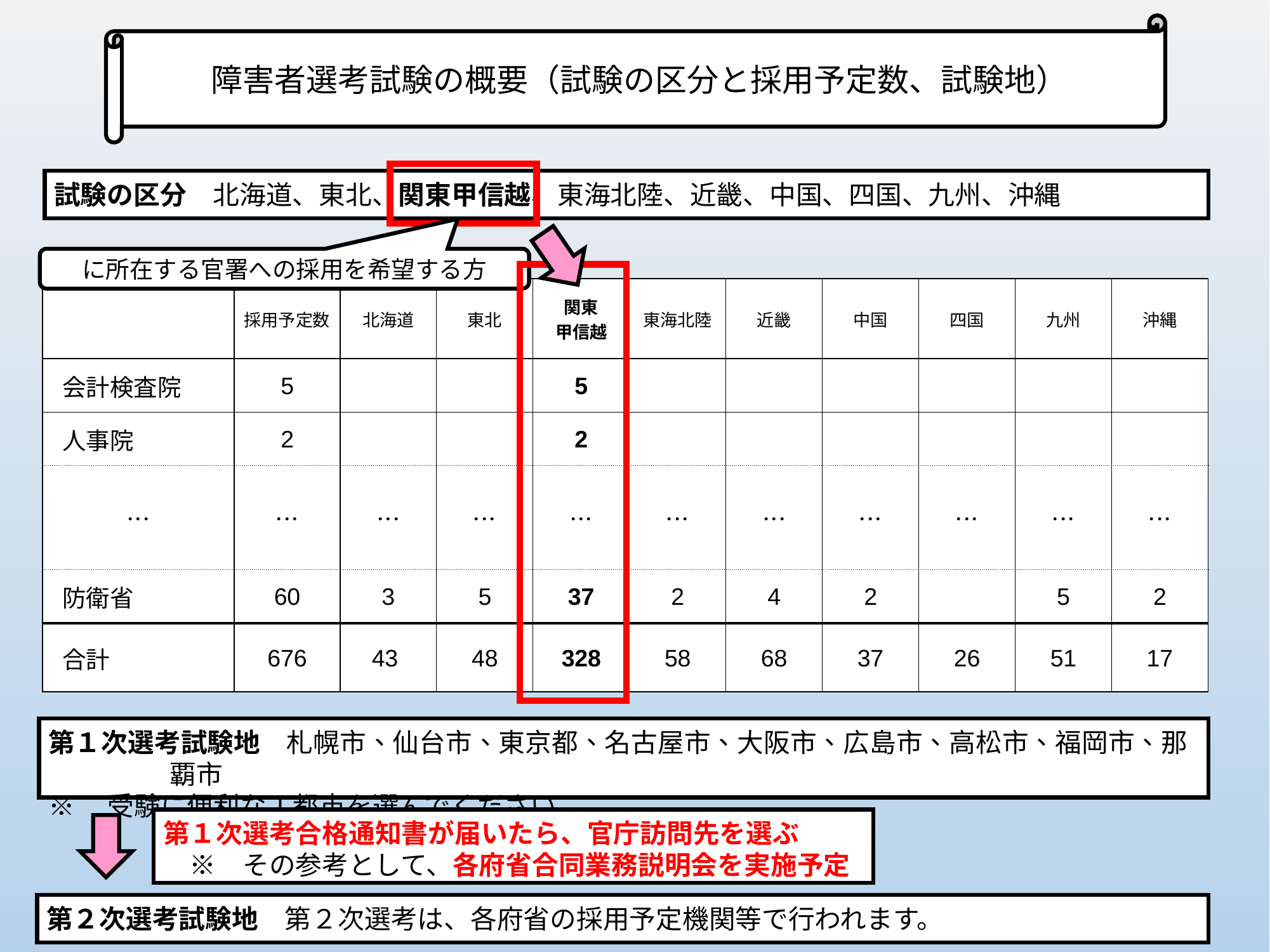

障害者選考試験の概要（試験の区分と採用予定数、試験地）

試験の区分　北海道、東北、関東甲信越、東海北陸、近畿、中国、四国、九州、沖縄

に所在する官署への採用を希望する方

|  | 採用予定数 | 北海道 | 東北 | 関東 甲信越 | 東海北陸 | 近畿 | 中国 | 四国 | 九州 | 沖縄 |
| --- | --- | --- | --- | --- | --- | --- | --- | --- | --- | --- |
| 会計検査院 | 5 |  |  | 5 |  |  |  |  |  |  |
| 人事院 | 2 |  |  | 2 |  |  |  |  |  |  |
| ･･･ | ･･･ | ･･･ | ･･･ | ･･･ | ･･･ | ･･･ | ･･･ | ･･･ | ･･･ | ･･･ |
| 防衛省 | 60 | 3 | 5 | 37 | 2 | 4 | 2 |  | 5 | 2 |
| 合計 | 676 | 43 | 48 | 328 | 58 | 68 | 37 | 26 | 51 | 17 |
第１次選考試験地　札幌市、仙台市、東京都、名古屋市、大阪市、広島市、高松市、福岡市、那覇市
※　受験に便利な１都市を選んでください。
第１次選考合格通知書が届いたら、官庁訪問先を選ぶ
　※　その参考として、各府省合同業務説明会を実施予定

第２次選考試験地　第２次選考は、各府省の採用予定機関等で行われます。